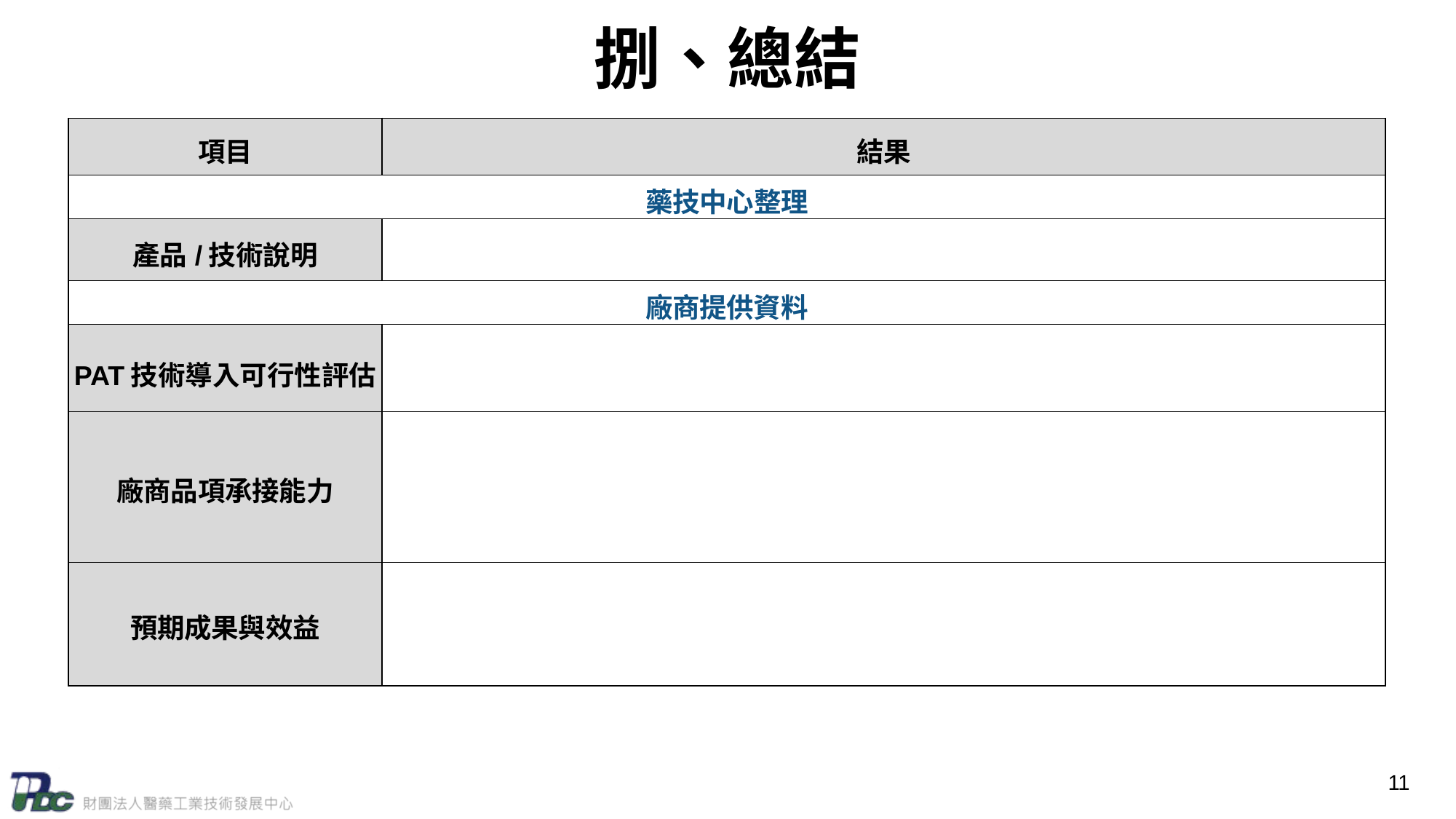

# 捌、總結
| 項目 | 結果 |
| --- | --- |
| 藥技中心整理 |  |
| 產品/技術說明 |  |
| 廠商提供資料 |  |
| PAT技術導入可行性評估 |  |
| 廠商品項承接能力 |  |
| 預期成果與效益 |  |
11